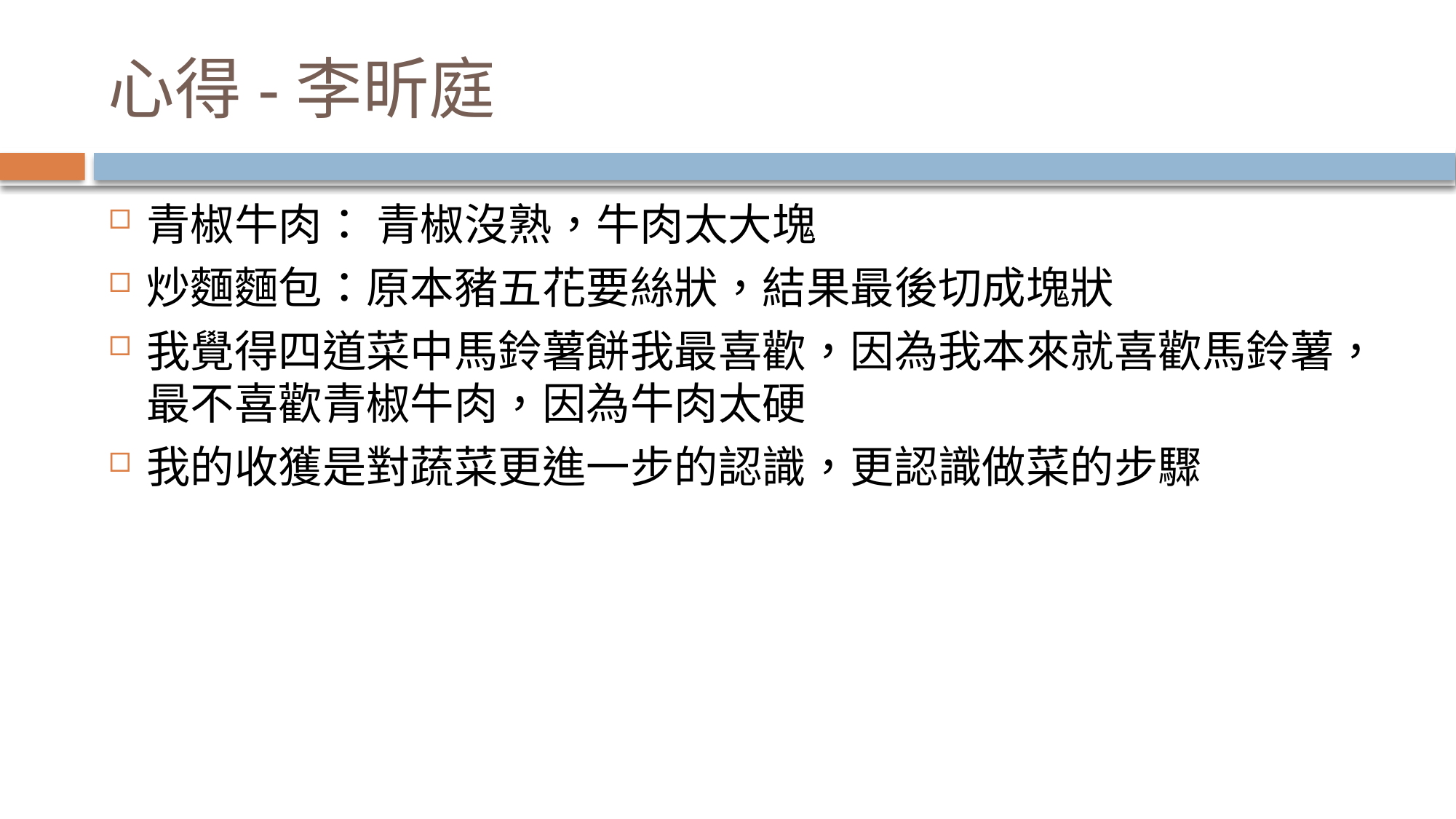

# 心得-李昕庭
青椒牛肉： 青椒沒熟，牛肉太大塊
炒麵麵包：原本豬五花要絲狀，結果最後切成塊狀
我覺得四道菜中馬鈴薯餅我最喜歡，因為我本來就喜歡馬鈴薯，最不喜歡青椒牛肉，因為牛肉太硬
我的收獲是對蔬菜更進一步的認識，更認識做菜的步驟